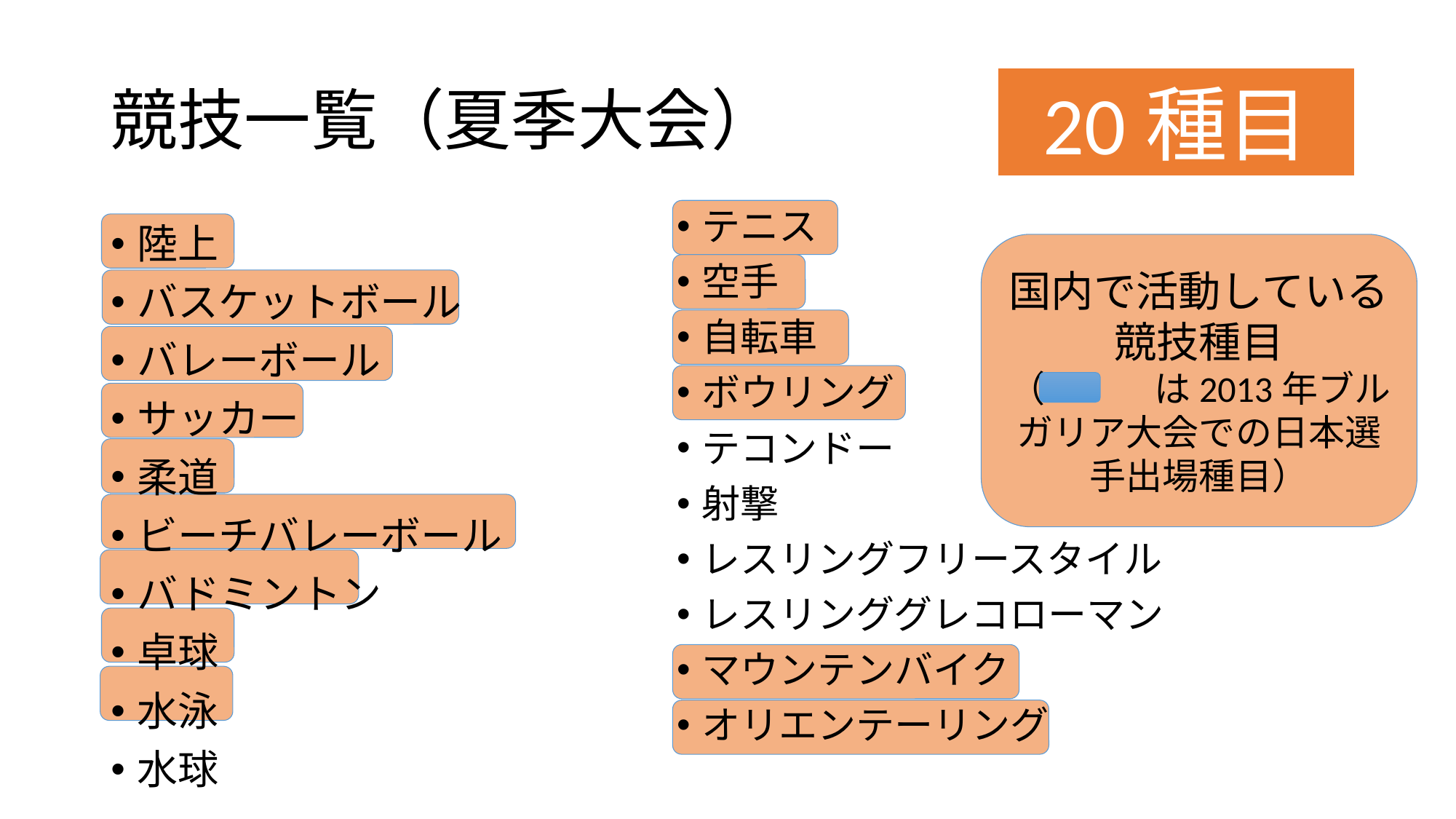

# 競技一覧（夏季大会）
20種目

テニス
空手
自転車
ボウリング
テコンドー
射撃
レスリングフリースタイル
レスリンググレコローマン
マウンテンバイク
オリエンテーリング

陸上
バスケットボール
バレーボール
サッカー
柔道
ビーチバレーボール
バドミントン
卓球
水泳
水球

国内で活動している競技種目
（　　　は2013年ブルガリア大会での日本選手出場種目）